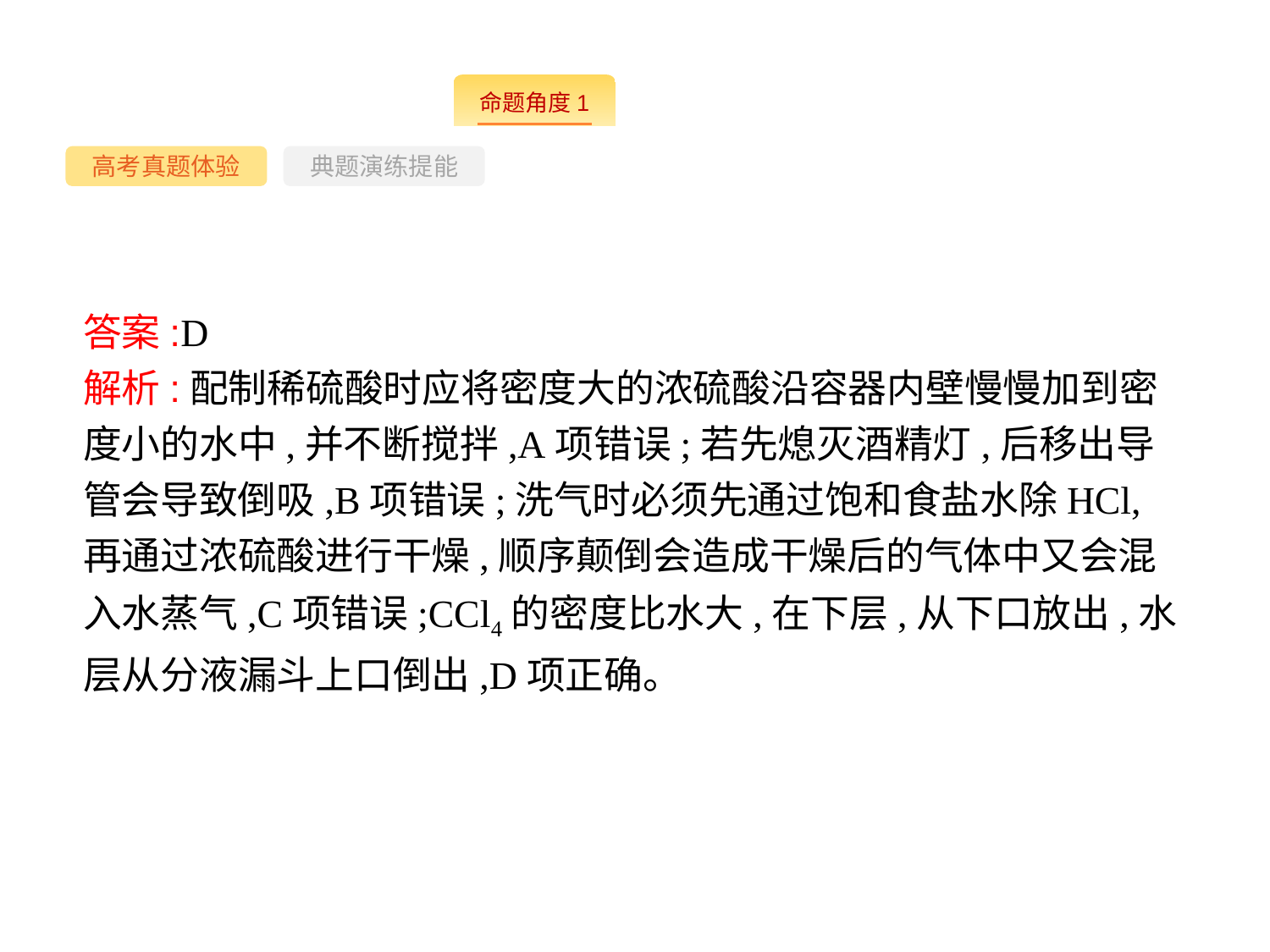

-15-
高考真题体验
典题演练提能
答案:D
解析:配制稀硫酸时应将密度大的浓硫酸沿容器内壁慢慢加到密度小的水中,并不断搅拌,A项错误;若先熄灭酒精灯,后移出导管会导致倒吸,B项错误;洗气时必须先通过饱和食盐水除HCl,再通过浓硫酸进行干燥,顺序颠倒会造成干燥后的气体中又会混入水蒸气,C项错误;CCl4的密度比水大,在下层,从下口放出,水层从分液漏斗上口倒出,D项正确。